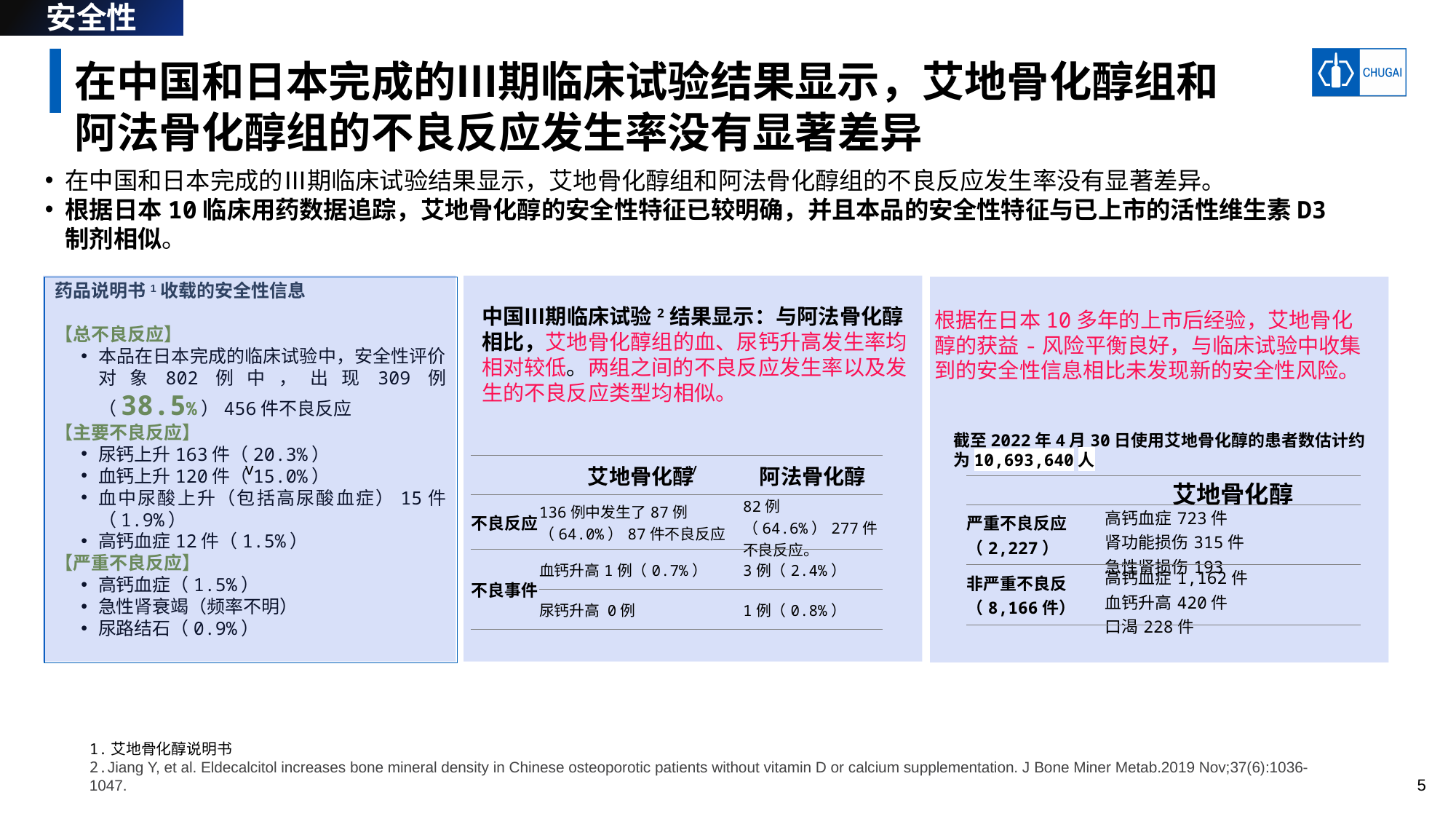

安全性
# 在中国和日本完成的Ⅲ期临床试验结果显示，艾地骨化醇组和阿法骨化醇组的不良反应发生率没有显著差异
在中国和日本完成的Ⅲ期临床试验结果显示，艾地骨化醇组和阿法骨化醇组的不良反应发生率没有显著差异。
根据日本10临床用药数据追踪，艾地骨化醇的安全性特征已较明确，并且本品的安全性特征与已上市的活性维生素D3制剂相似。
v
v

根据在日本10多年的上市后经验，艾地骨化醇的获益-风险平衡良好，与临床试验中收集到的安全性信息相比未发现新的安全性风险。
截至2022年4月30日使用艾地骨化醇的患者数估计约为10,693,640人

药品说明书1收载的安全性信息

【总不良反应】
本品在日本完成的临床试验中，安全性评价对象802例中，出现309例（38.5%）456件不良反应
【主要不良反应】
尿钙上升163件（20.3%）
血钙上升120件（15.0%）
血中尿酸上升（包括高尿酸血症）15件（1.9%）
高钙血症12件（1.5%）
【严重不良反应】
高钙血症（1.5%）
急性肾衰竭（频率不明）
尿路结石（0.9%）

中国Ⅲ期临床试验2结果显示：与阿法骨化醇相比，艾地骨化醇组的血、尿钙升高发生率均相对较低。两组之间的不良反应发生率以及发生的不良反应类型均相似。

|  | 艾地骨化醇 | 阿法骨化醇 |
| --- | --- | --- |
| 不良反应 | 136例中发生了87例（64.0%）87件不良反应 | 82例（64.6%）277件不良反应。 |
| 不良事件 | 血钙升高1例（0.7%） | 3例（2.4%） |
|  | 尿钙升高 0例 | 1例（0.8%） |
|  | 艾地骨化醇 |
| --- | --- |
| 严重不良反应 （2,227） | 高钙血症723件 肾功能损伤315件 急性肾损伤193 |
| 非严重不良反 （8,166件） | 高钙血症1,162件 血钙升高420件 口渴228件 |
1.艾地骨化醇说明书
2.Jiang Y, et al. Eldecalcitol increases bone mineral density in Chinese osteoporotic patients without vitamin D or calcium supplementation. J Bone Miner Metab.2019 Nov;37(6):1036-1047.